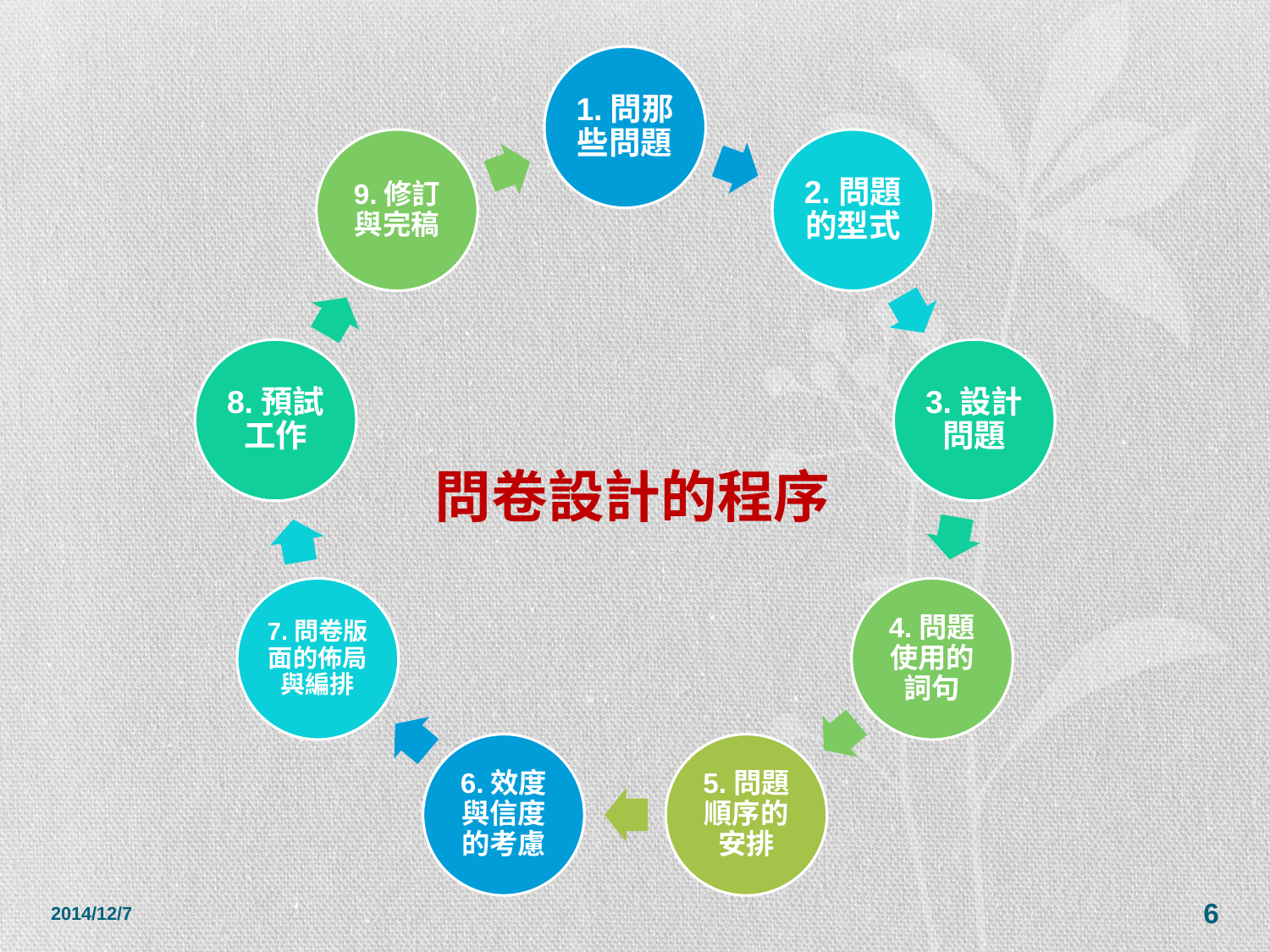

1.問那些問題

2.問題的型式

3.設計問題

4.問題使用的詞句

5.問題順序的安排

6.效度與信度的考慮

7.問卷版面的佈局與編排

8.預試工作

9.修訂與完稿

問卷設計的程序
2014/12/7
6